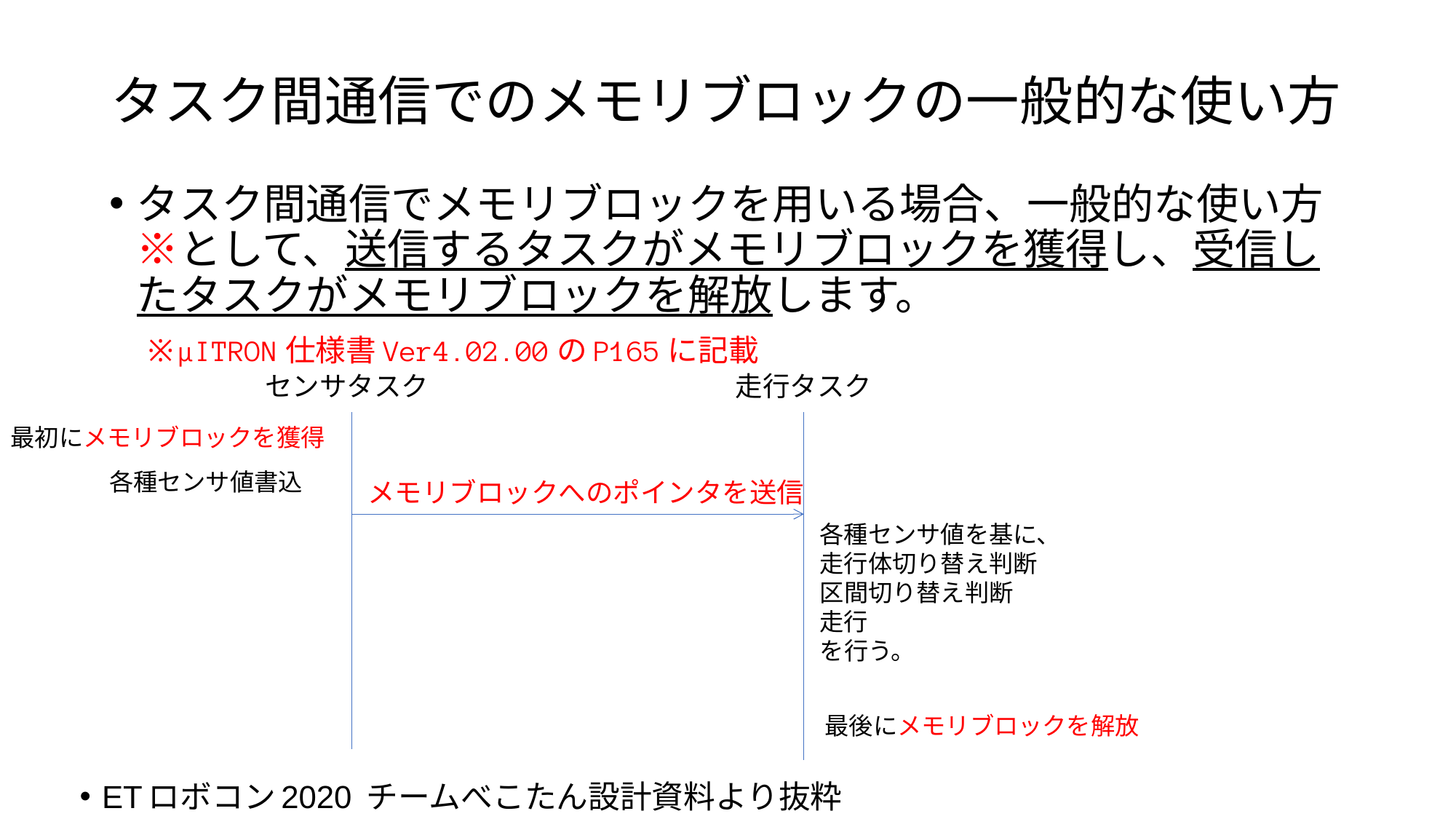

# タスク間通信でのメモリブロックの一般的な使い方
タスク間通信でメモリブロックを用いる場合、一般的な使い方※として、送信するタスクがメモリブロックを獲得し、受信したタスクがメモリブロックを解放します。
  ※μITRON仕様書Ver4.02.00のP165に記載
センサタスク
走行タスク
最初にメモリブロックを獲得
各種センサ値書込
メモリブロックへのポインタを送信
各種センサ値を基に、
走行体切り替え判断
区間切り替え判断
走行
を行う。
最後にメモリブロックを解放
ETロボコン2020 チームべこたん設計資料より抜粋